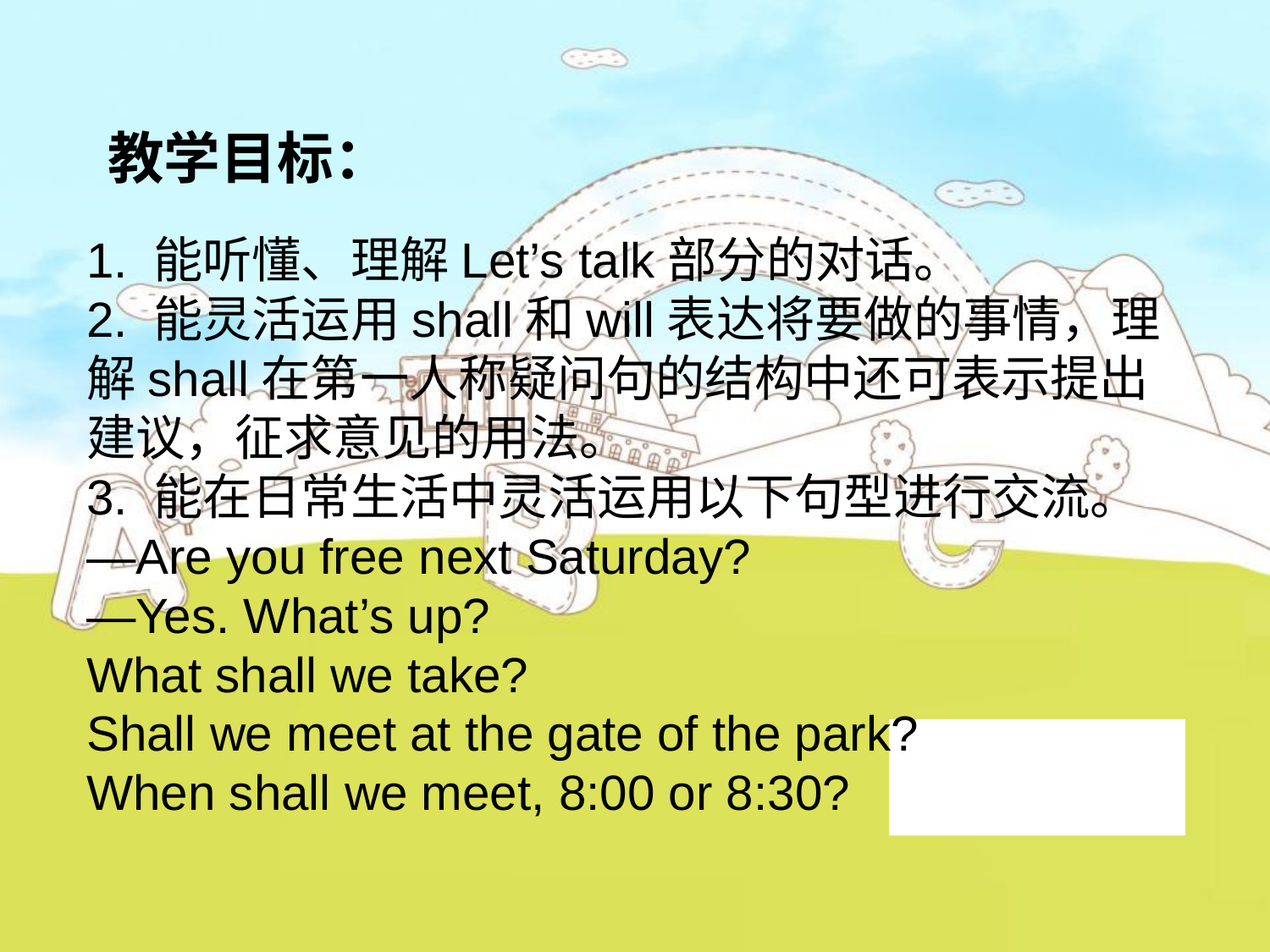

教学目标：
1. 能听懂、理解Let’s talk部分的对话。
2. 能灵活运用shall和will表达将要做的事情，理解shall在第一人称疑问句的结构中还可表示提出建议，征求意见的用法。
3. 能在日常生活中灵活运用以下句型进行交流。
—Are you free next Saturday?
—Yes. What’s up?
What shall we take?
Shall we meet at the gate of the park?
When shall we meet, 8:00 or 8:30?